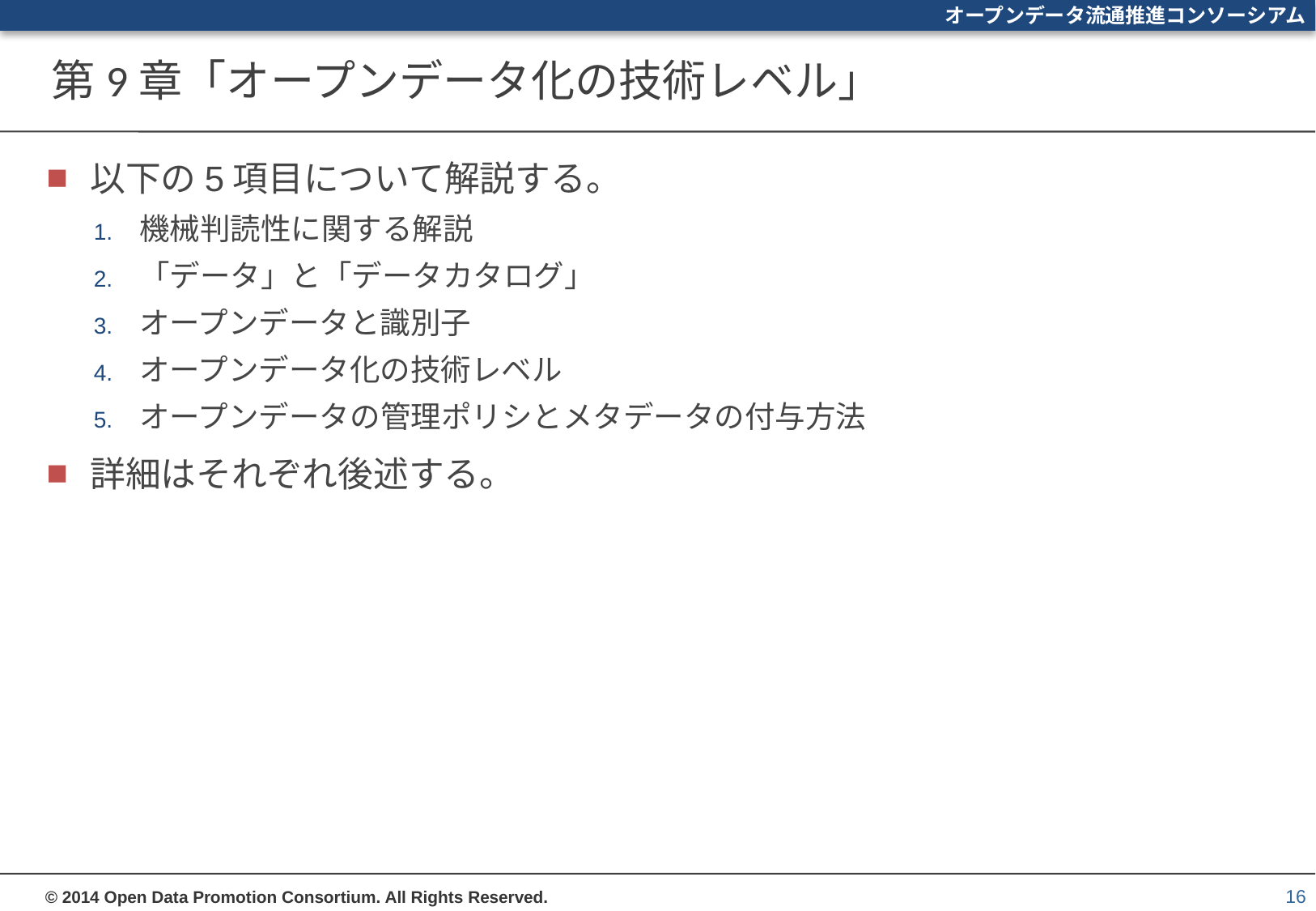

# 第9章「オープンデータ化の技術レベル」
以下の5項目について解説する。
機械判読性に関する解説
「データ」と「データカタログ」
オープンデータと識別子
オープンデータ化の技術レベル
オープンデータの管理ポリシとメタデータの付与方法
詳細はそれぞれ後述する。

16